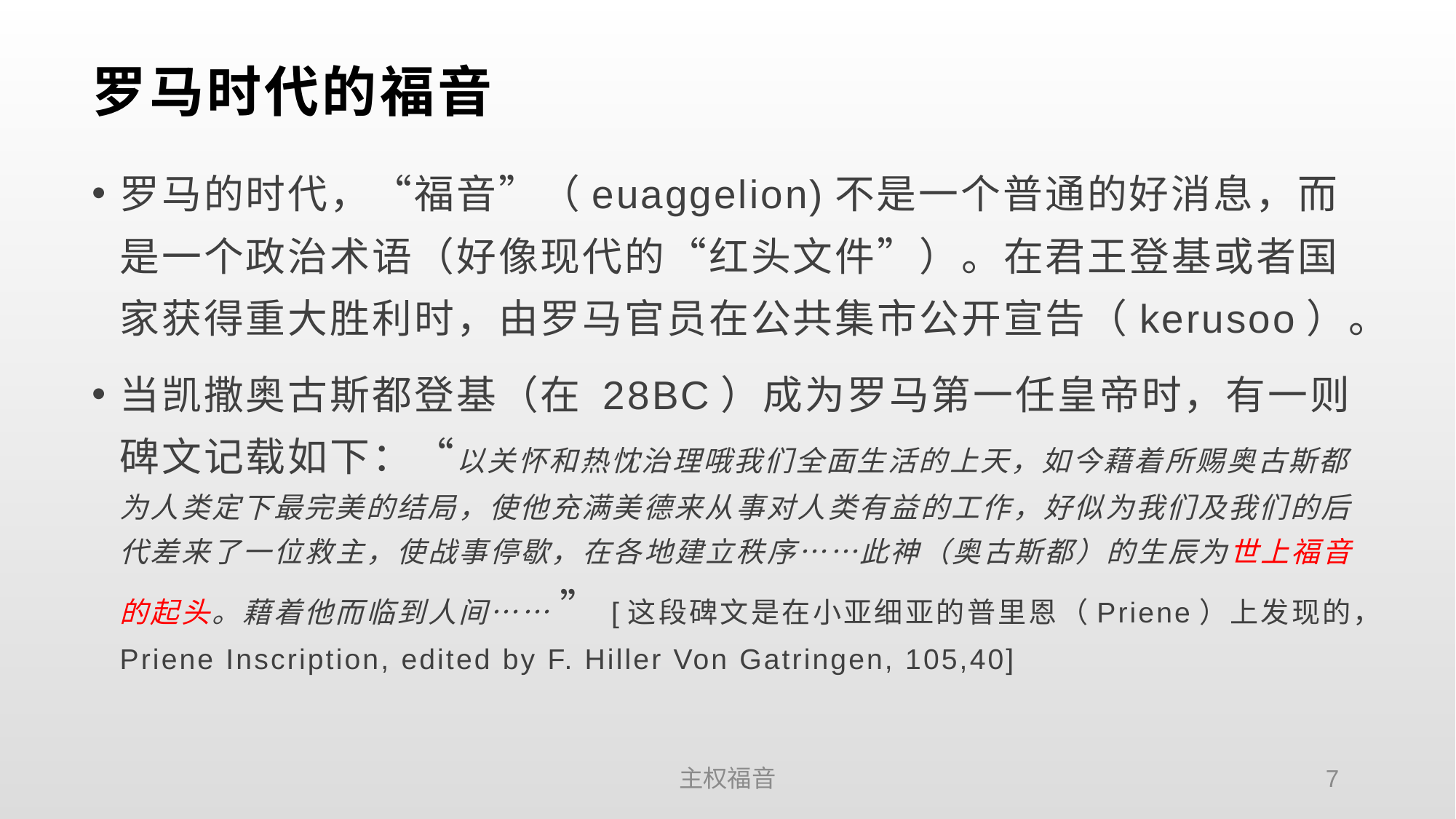

# 罗马时代的福音
罗马的时代，“福音”（euaggelion)不是一个普通的好消息，而是一个政治术语（好像现代的“红头文件”）。在君王登基或者国家获得重大胜利时，由罗马官员在公共集市公开宣告（kerusoo）。
当凯撒奥古斯都登基（在 28BC）成为罗马第一任皇帝时，有一则碑文记载如下：“以关怀和热忱治理哦我们全面生活的上天，如今藉着所赐奥古斯都为人类定下最完美的结局，使他充满美德来从事对人类有益的工作，好似为我们及我们的后代差来了一位救主，使战事停歇，在各地建立秩序……此神（奥古斯都）的生辰为世上福音的起头。藉着他而临到人间…… ”[这段碑文是在小亚细亚的普里恩（Priene）上发现的，Priene Inscription, edited by F. Hiller Von Gatringen, 105,40]
主权福音
7